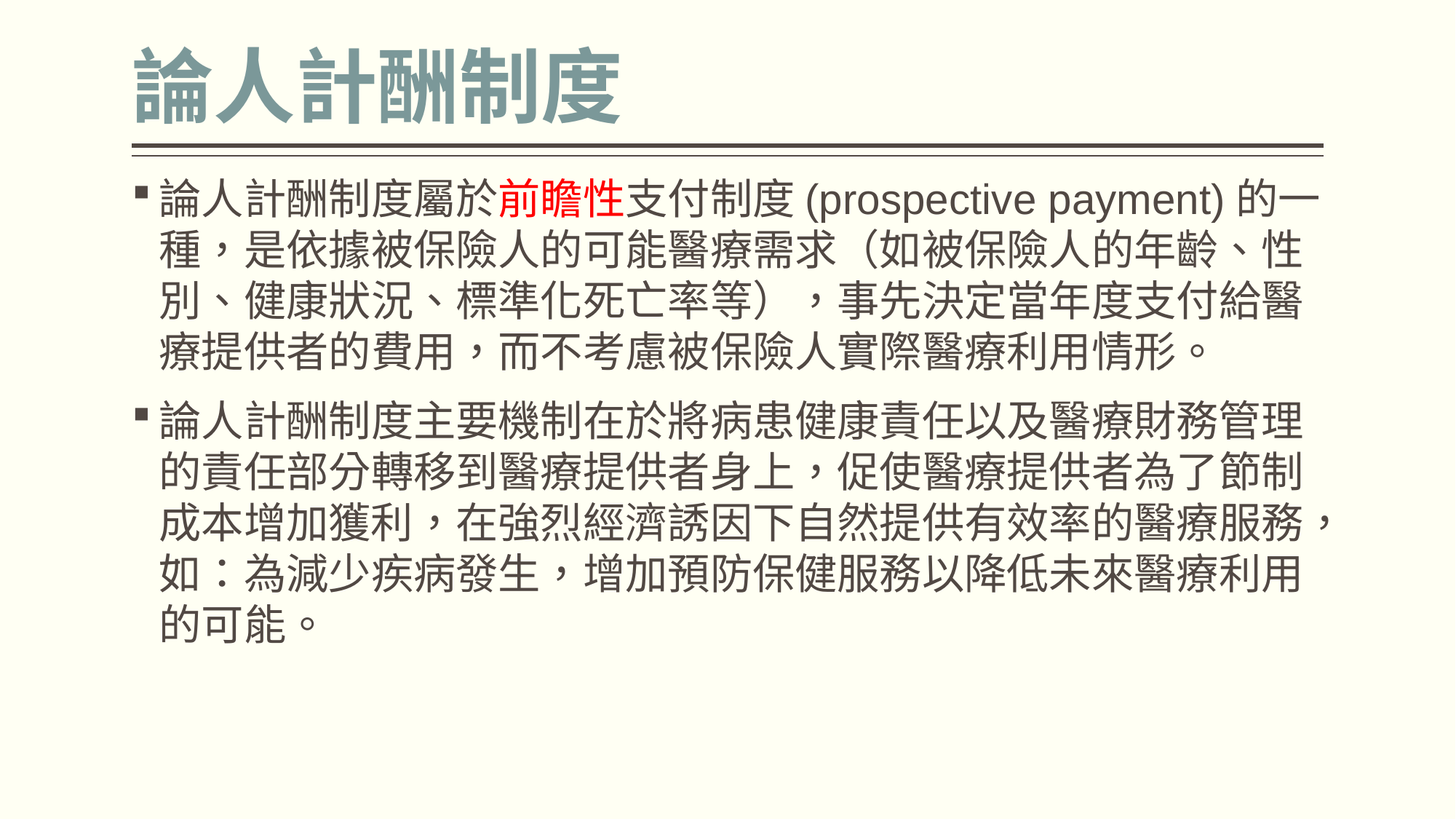

# 論人計酬制度
論人計酬制度屬於前瞻性支付制度(prospective payment)的一種，是依據被保險人的可能醫療需求（如被保險人的年齡、性別、健康狀況、標準化死亡率等），事先決定當年度支付給醫療提供者的費用，而不考慮被保險人實際醫療利用情形。
論人計酬制度主要機制在於將病患健康責任以及醫療財務管理的責任部分轉移到醫療提供者身上，促使醫療提供者為了節制成本增加獲利，在強烈經濟誘因下自然提供有效率的醫療服務，如：為減少疾病發生，增加預防保健服務以降低未來醫療利用的可能。